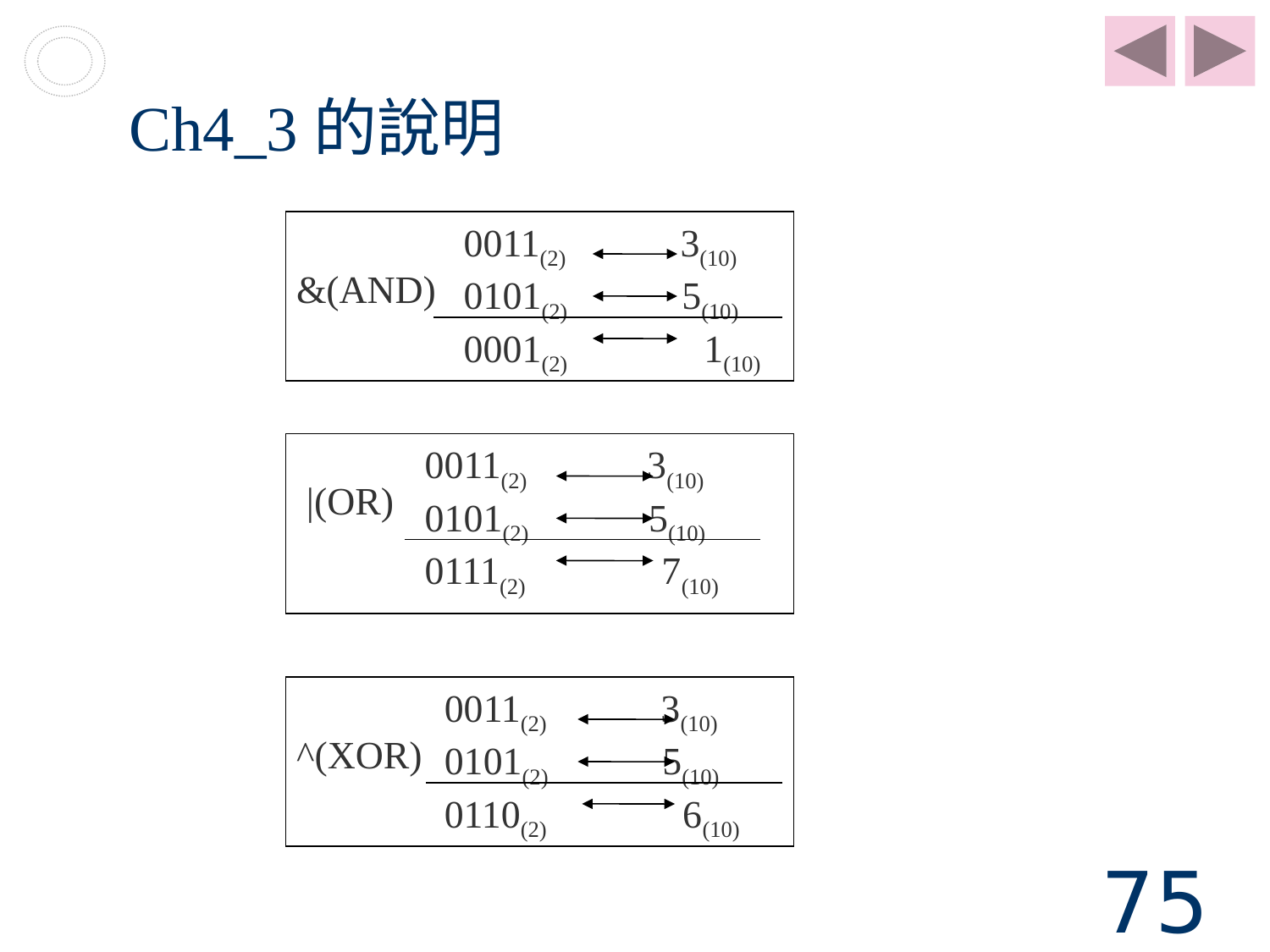

# Ch4_3的說明
                 0011(2)                    3(10)
                 0101(2)                    5(10)
                 0001(2)              1(10)

&(AND)

             0011(2)                     3(10)
             0101(2)                     5(10)
             0111(2)              7(10)
 |(OR)

               0011(2)                    3(10)
               0101(2)                    5(10)
               0110(2)              6(10)

^(XOR)

75